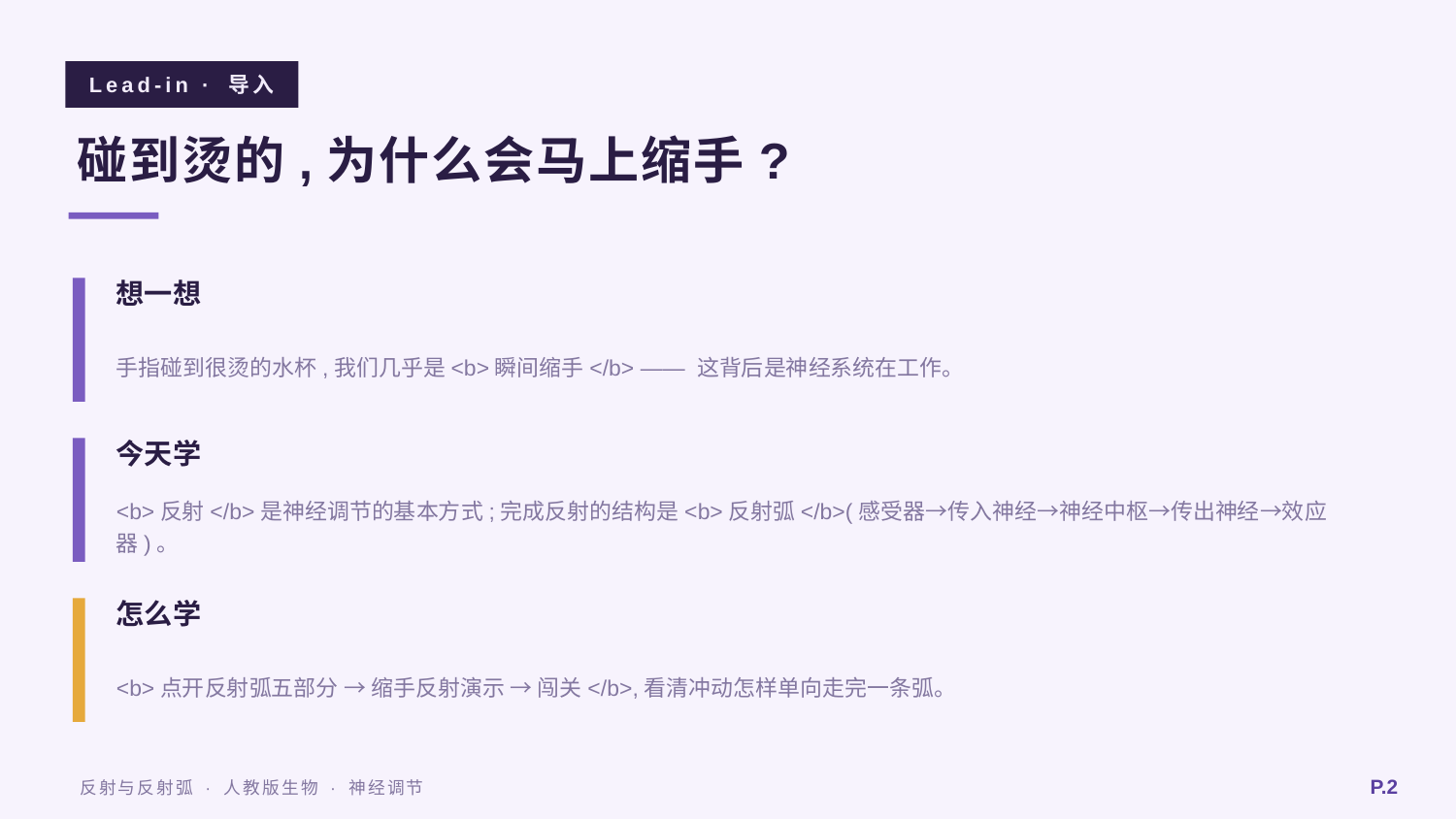

Lead-in · 导入

碰到烫的,为什么会马上缩手?

想一想

手指碰到很烫的水杯,我们几乎是<b>瞬间缩手</b> —— 这背后是神经系统在工作。
今天学

<b>反射</b>是神经调节的基本方式;完成反射的结构是<b>反射弧</b>(感受器→传入神经→神经中枢→传出神经→效应器)。
怎么学

<b>点开反射弧五部分 → 缩手反射演示 → 闯关</b>,看清冲动怎样单向走完一条弧。
P.2
反射与反射弧 · 人教版生物 · 神经调节